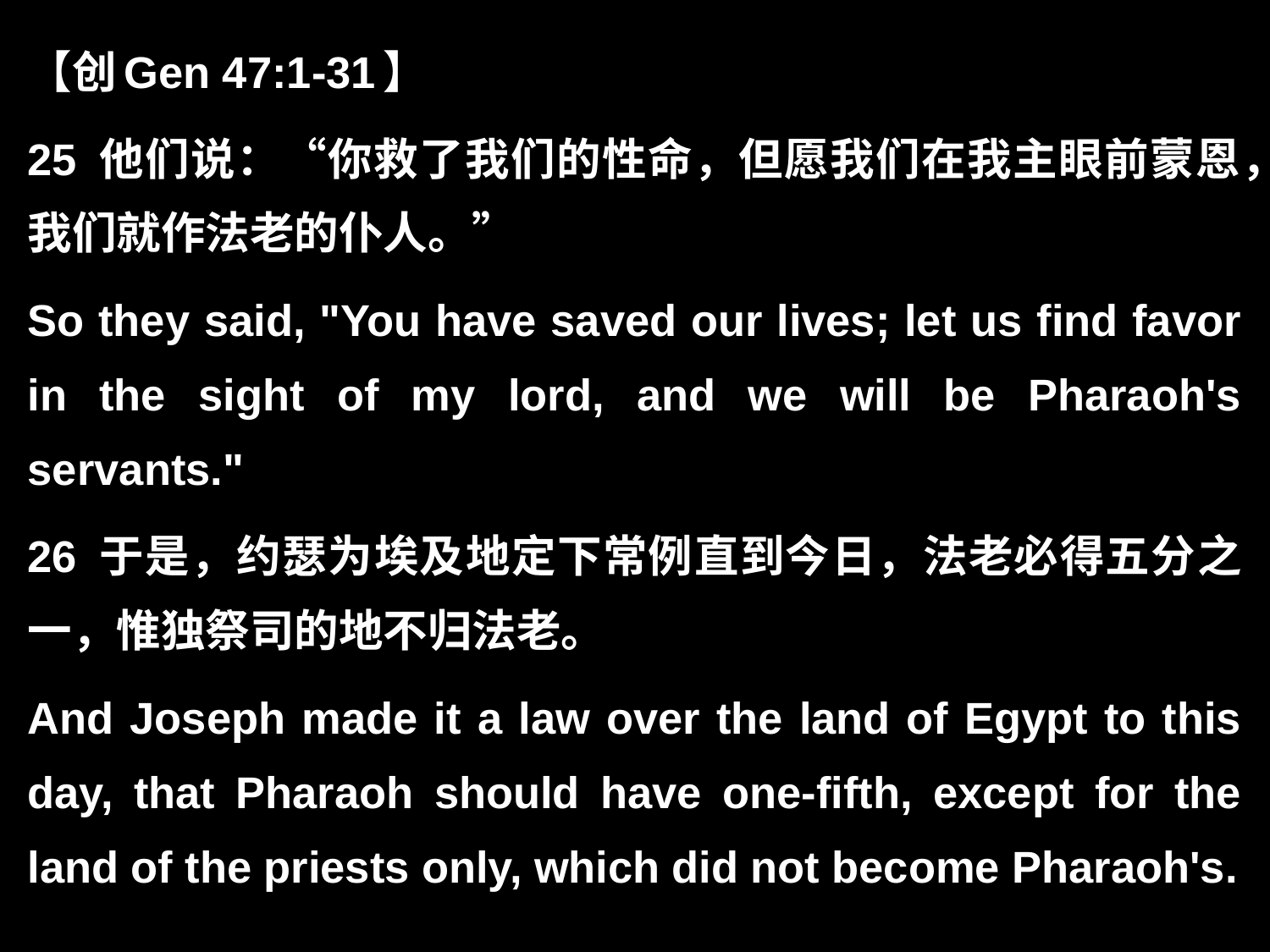

【创Gen 47:1-31】
25 他们说：“你救了我们的性命，但愿我们在我主眼前蒙恩，我们就作法老的仆人。”
So they said, "You have saved our lives; let us find favor in the sight of my lord, and we will be Pharaoh's servants."
26 于是，约瑟为埃及地定下常例直到今日，法老必得五分之一，惟独祭司的地不归法老。
And Joseph made it a law over the land of Egypt to this day, that Pharaoh should have one-fifth, except for the land of the priests only, which did not become Pharaoh's.